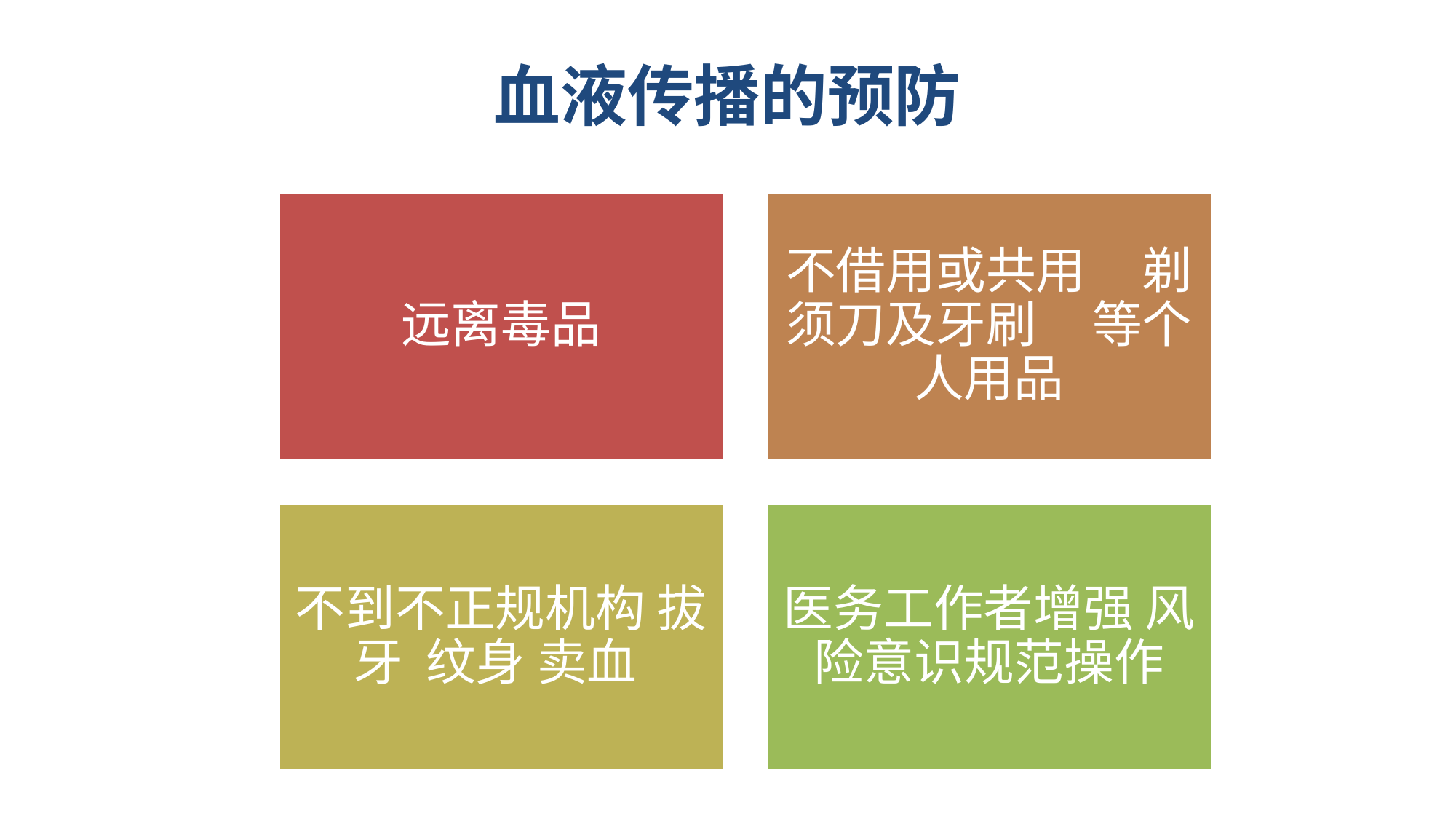

血液传播的预防
远离毒品
不借用或共用     剃须刀及牙刷     等个人用品
不到不正规机构 拔牙  纹身 卖血
医务工作者增强 风险意识规范操作